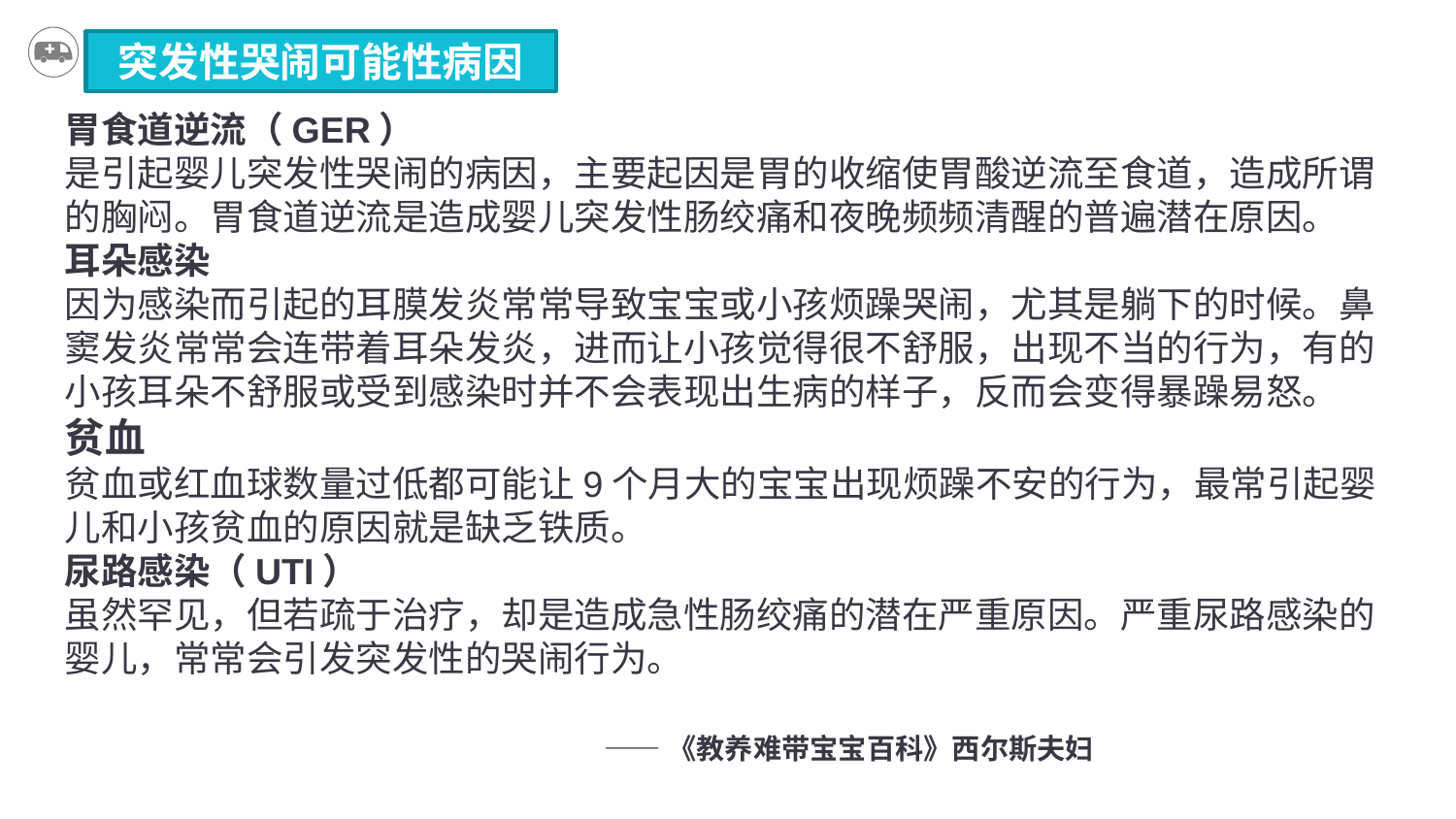

突发性哭闹可能性病因
胃食道逆流（GER）
是引起婴儿突发性哭闹的病因，主要起因是胃的收缩使胃酸逆流至食道，造成所谓的胸闷。胃食道逆流是造成婴儿突发性肠绞痛和夜晚频频清醒的普遍潜在原因。
耳朵感染
因为感染而引起的耳膜发炎常常导致宝宝或小孩烦躁哭闹，尤其是躺下的时候。鼻窦发炎常常会连带着耳朵发炎，进而让小孩觉得很不舒服，出现不当的行为，有的小孩耳朵不舒服或受到感染时并不会表现出生病的样子，反而会变得暴躁易怒。
贫血
贫血或红血球数量过低都可能让9个月大的宝宝出现烦躁不安的行为，最常引起婴儿和小孩贫血的原因就是缺乏铁质。
尿路感染（UTI）
虽然罕见，但若疏于治疗，却是造成急性肠绞痛的潜在严重原因。严重尿路感染的婴儿，常常会引发突发性的哭闹行为。
——《教养难带宝宝百科》西尔斯夫妇